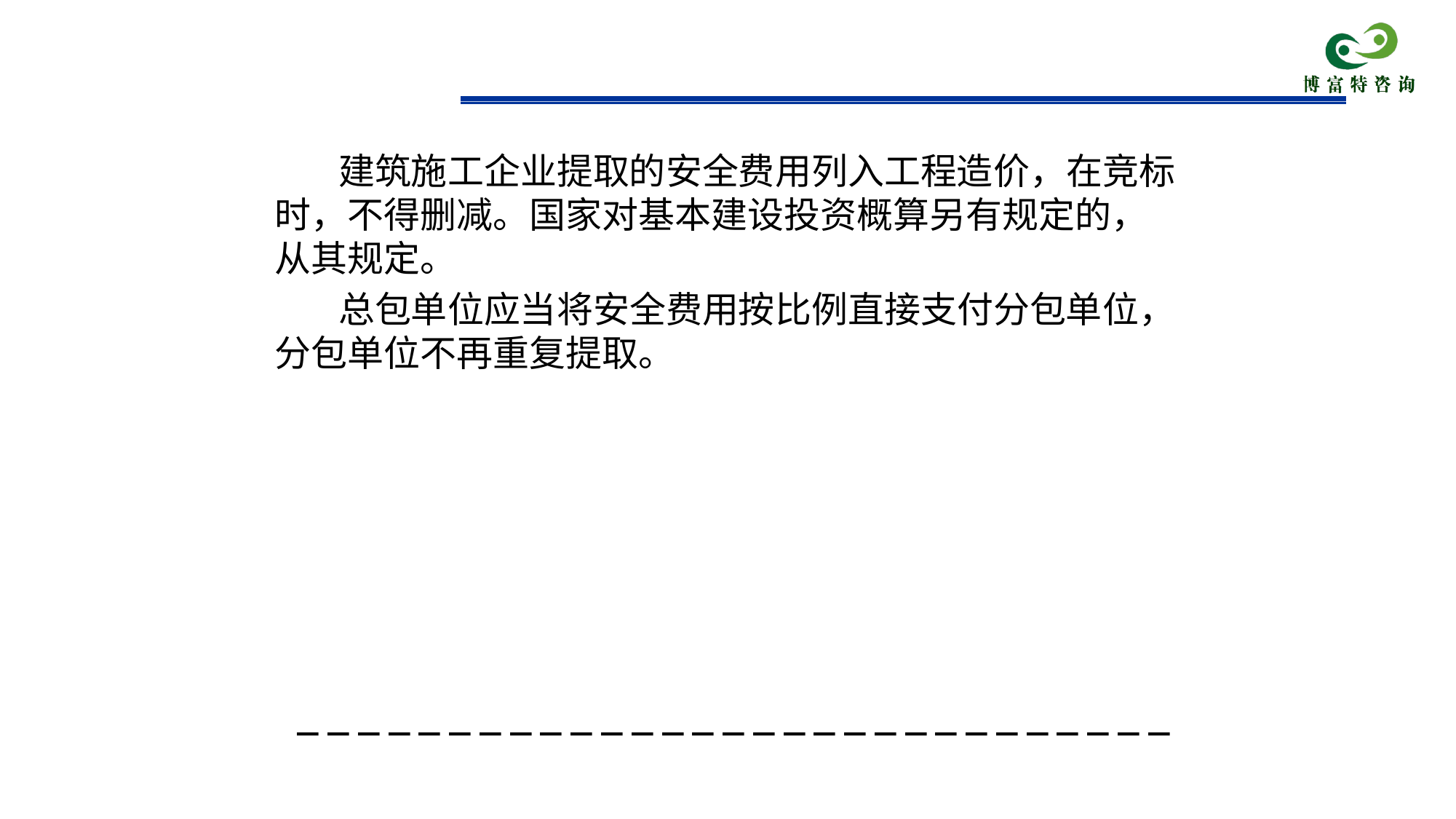

建筑施工企业提取的安全费用列入工程造价，在竞标时，不得删减。国家对基本建设投资概算另有规定的，从其规定。
总包单位应当将安全费用按比例直接支付分包单位，分包单位不再重复提取。

－－－－－－－－－－－－－－－－－－－－－－－－－－－－－